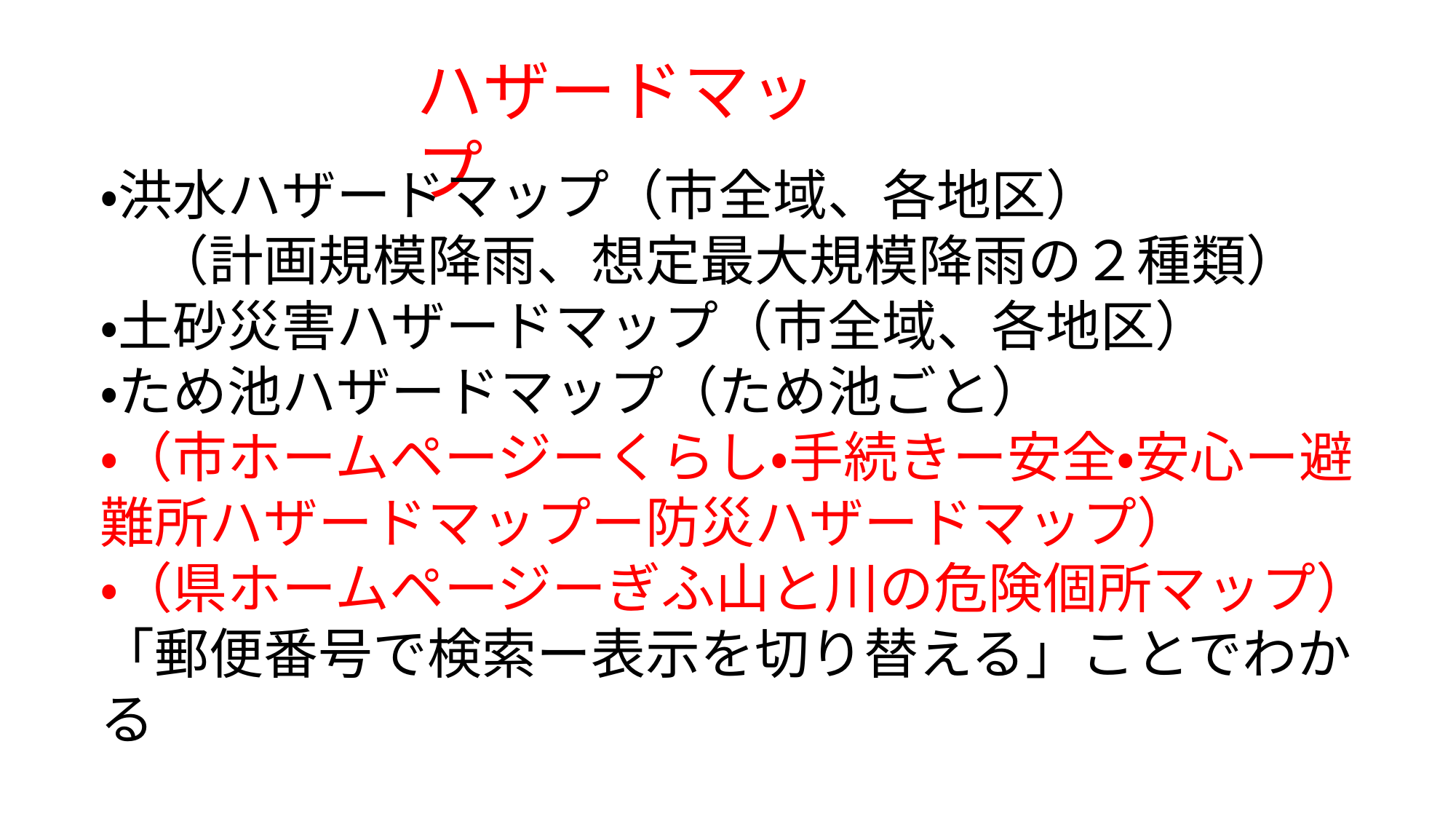

ハザードマップ
・洪水ハザードマップ（市全域、各地区）
　（計画規模降雨、想定最大規模降雨の２種類）
・土砂災害ハザードマップ（市全域、各地区）
・ため池ハザードマップ（ため池ごと）
・（市ホームページーくらし・手続きー安全・安心ー避難所ハザードマップー防災ハザードマップ）
・（県ホームページーぎふ山と川の危険個所マップ）
「郵便番号で検索ー表示を切り替える」ことでわかる